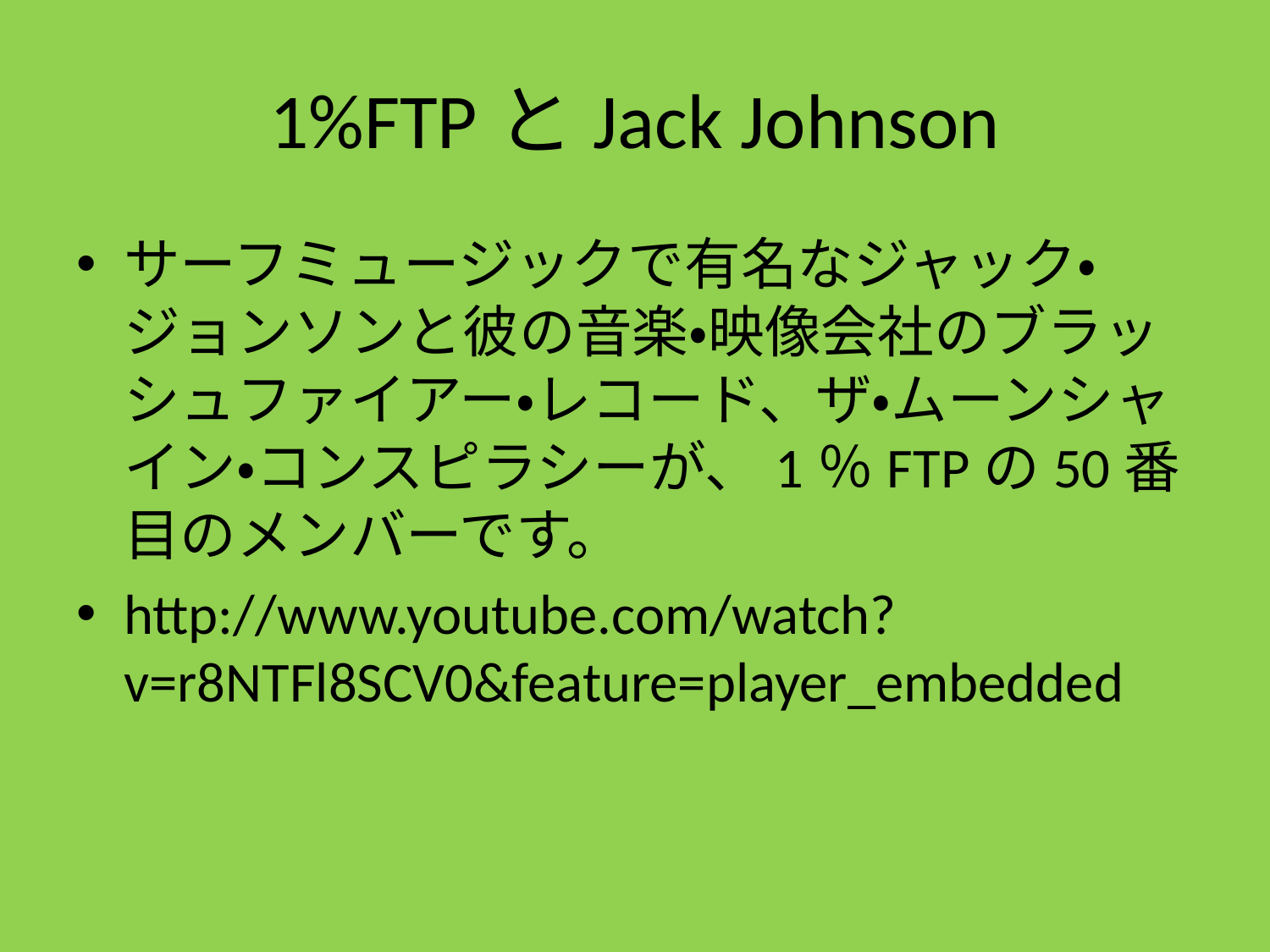

# 1%FTPとJack Johnson
サーフミュージックで有名なジャック・ジョンソンと彼の音楽・映像会社のブラッシュファイアー・レコード、ザ・ムーンシャイン・コンスピラシーが、1％FTPの50番目のメンバーです。
http://www.youtube.com/watch?v=r8NTFl8SCV0&feature=player_embedded